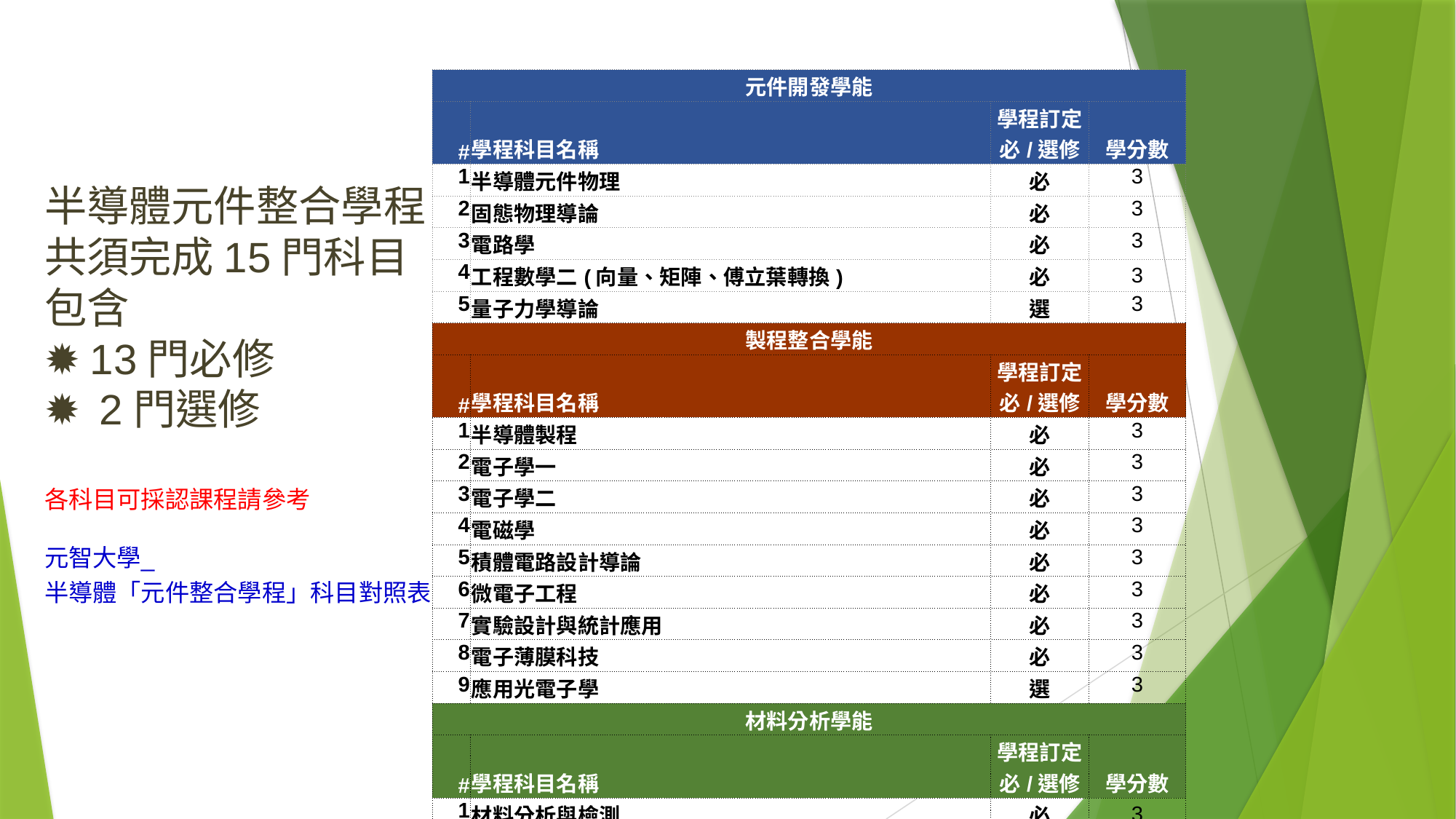

| 元件開發學能 |  |  |  |
| --- | --- | --- | --- |
| # | 學程科目名稱 | 學程訂定 必/選修 | 學分數 |
| 1 | 半導體元件物理 | 必 | 3 |
| 2 | 固態物理導論 | 必 | 3 |
| 3 | 電路學 | 必 | 3 |
| 4 | 工程數學二(向量、矩陣、傅立葉轉換) | 必 | 3 |
| 5 | 量子力學導論 | 選 | 3 |
| 製程整合學能 |  |  |  |
| # | 學程科目名稱 | 學程訂定 必/選修 | 學分數 |
| 1 | 半導體製程 | 必 | 3 |
| 2 | 電子學一 | 必 | 3 |
| 3 | 電子學二 | 必 | 3 |
| 4 | 電磁學 | 必 | 3 |
| 5 | 積體電路設計導論 | 必 | 3 |
| 6 | 微電子工程 | 必 | 3 |
| 7 | 實驗設計與統計應用 | 必 | 3 |
| 8 | 電子薄膜科技 | 必 | 3 |
| 9 | 應用光電子學 | 選 | 3 |
| 材料分析學能 |  |  |  |
| # | 學程科目名稱 | 學程訂定 必/選修 | 學分數 |
| 1 | 材料分析與檢測 | 必 | 3 |
| 2 | 儀器分析 | 選 | 3 |
# 半導體元件整合學程 共須完成15門科目 包含 ✹13門必修 ✹ 2門選修 各科目可採認課程請參考 元智大學_半導體「元件整合學程」科目對照表